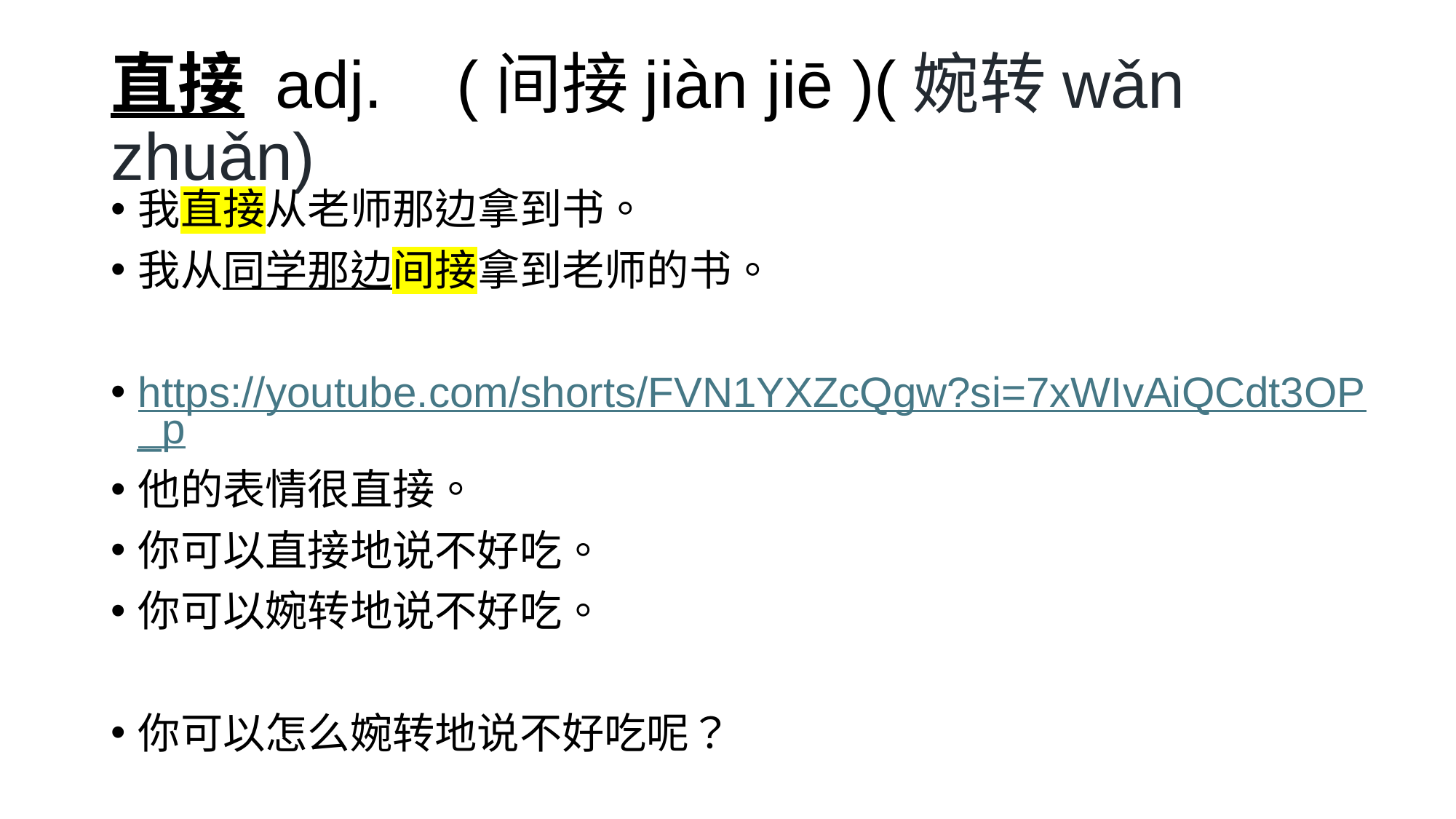

# 直接 adj.	 (间接jiàn jiē )(婉转wǎn zhuǎn)
我直接从老师那边拿到书。
我从同学那边间接拿到老师的书。

https://youtube.com/shorts/FVN1YXZcQgw?si=7xWIvAiQCdt3OP_p
他的表情很直接。
你可以直接地说不好吃。
你可以婉转地说不好吃。

你可以怎么婉转地说不好吃呢？